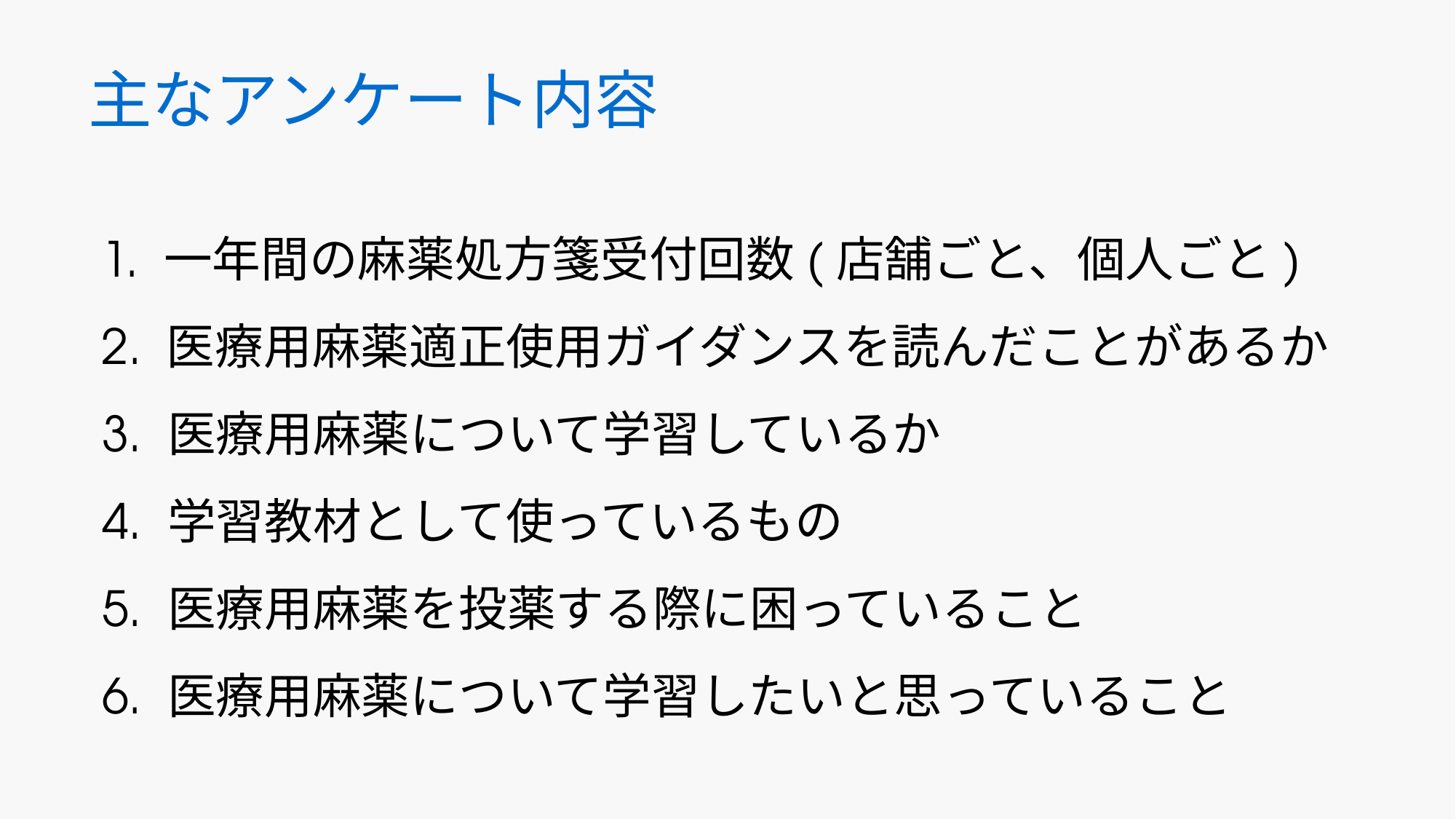

# 主なアンケート内容
    1. 一年間の麻薬処方箋受付回数(店舗ごと、個人ごと)
    2. 医療用麻薬適正使用ガイダンスを読んだことがあるか
3. 医療用麻薬について学習しているか
4. 学習教材として使っているもの
5. 医療用麻薬を投薬する際に困っていること
6. 医療用麻薬について学習したいと思っていること